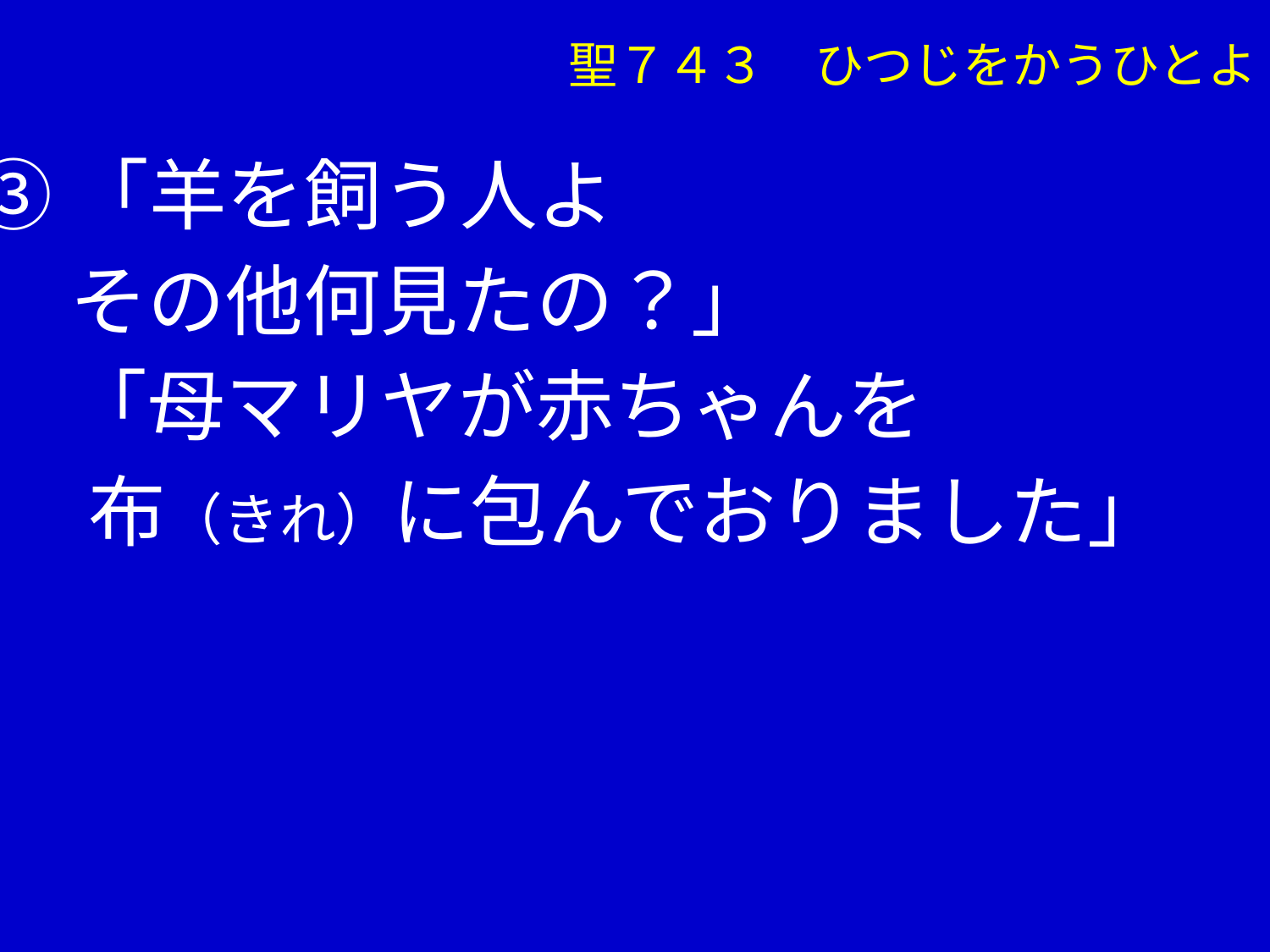

聖７４３　ひつじをかうひとよ
③「羊を飼う人よ
　 その他何見たの？」
　 「母マリヤが赤ちゃんを
 　布（きれ）に包んでおりました」